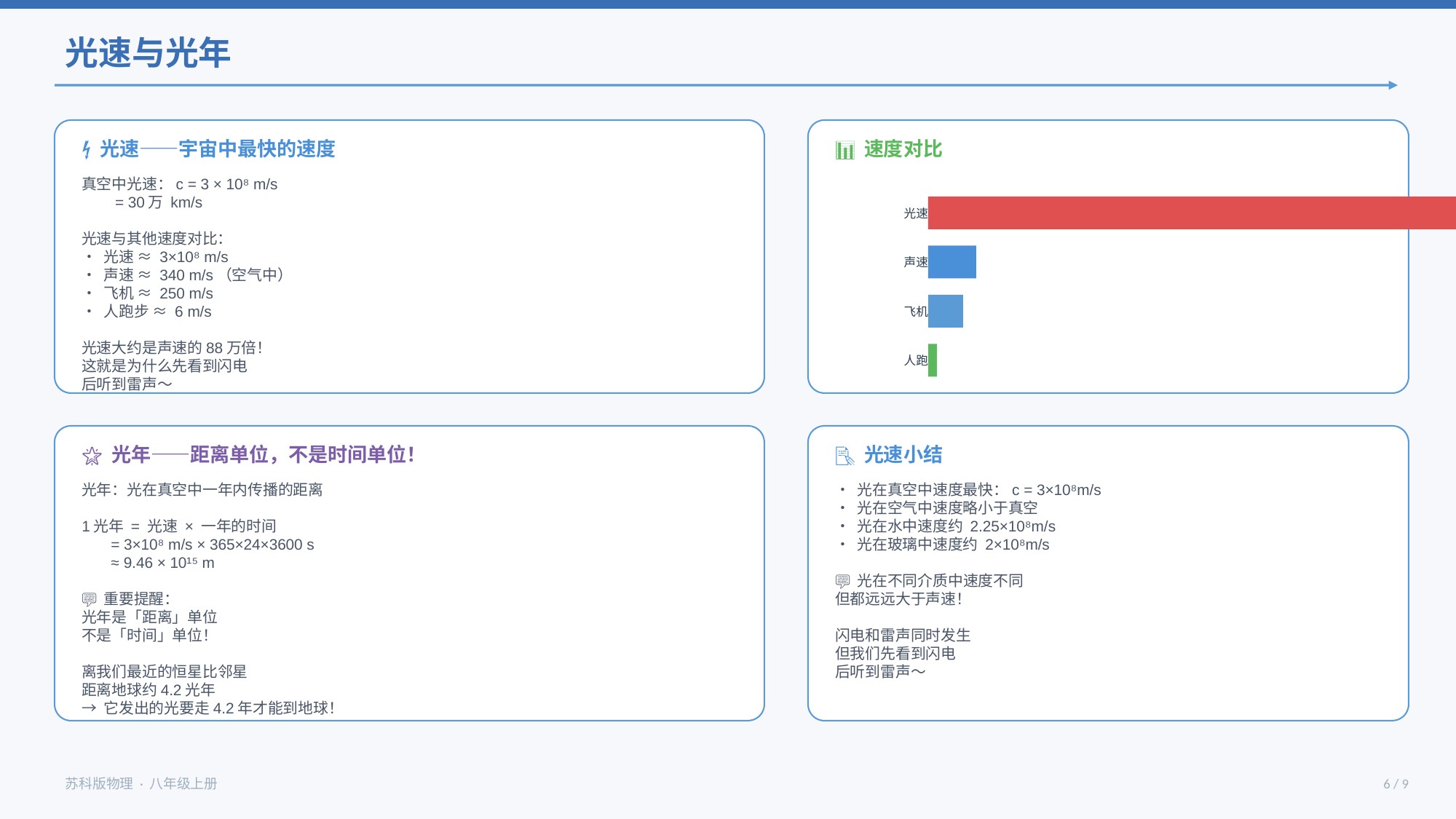

光速与光年

⚡ 光速——宇宙中最快的速度
📊 速度对比
真空中光速：c = 3 × 10⁸ m/s
        = 30万 km/s

光速与其他速度对比：
• 光速 ≈ 3×10⁸ m/s
• 声速 ≈ 340 m/s（空气中）
• 飞机 ≈ 250 m/s
• 人跑步 ≈ 6 m/s

光速大约是声速的88万倍！
这就是为什么先看到闪电
后听到雷声～
光速

声速

飞机

人跑

🌟 光年——距离单位，不是时间单位！
📝 光速小结
光年：光在真空中一年内传播的距离

1光年 = 光速 × 一年的时间
       = 3×10⁸ m/s × 365×24×3600 s
       ≈ 9.46 × 10¹⁵ m

💬 重要提醒：
光年是「距离」单位
不是「时间」单位！

离我们最近的恒星比邻星
距离地球约4.2光年
→ 它发出的光要走4.2年才能到地球！
• 光在真空中速度最快：c = 3×10⁸m/s
• 光在空气中速度略小于真空
• 光在水中速度约 2.25×10⁸m/s
• 光在玻璃中速度约 2×10⁸m/s

💬 光在不同介质中速度不同
但都远远大于声速！

闪电和雷声同时发生
但我们先看到闪电
后听到雷声～
苏科版物理 · 八年级上册
6 / 9